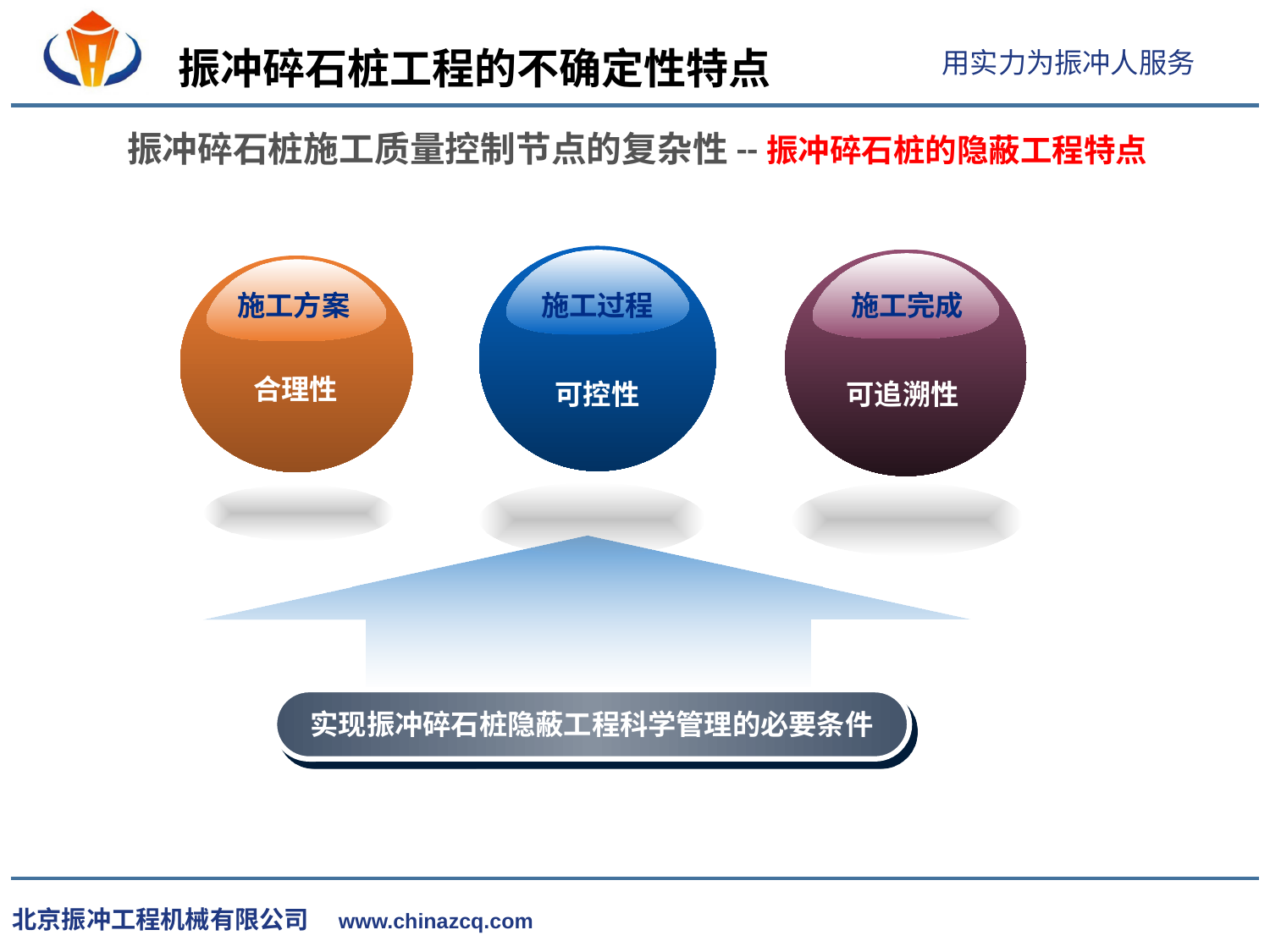

振冲碎石桩工程的不确定性特点
振冲碎石桩施工质量控制节点的复杂性--振冲碎石桩的隐蔽工程特点

可控性

可追溯性

合理性

施工方案
施工过程
施工完成

实现振冲碎石桩隐蔽工程科学管理的必要条件